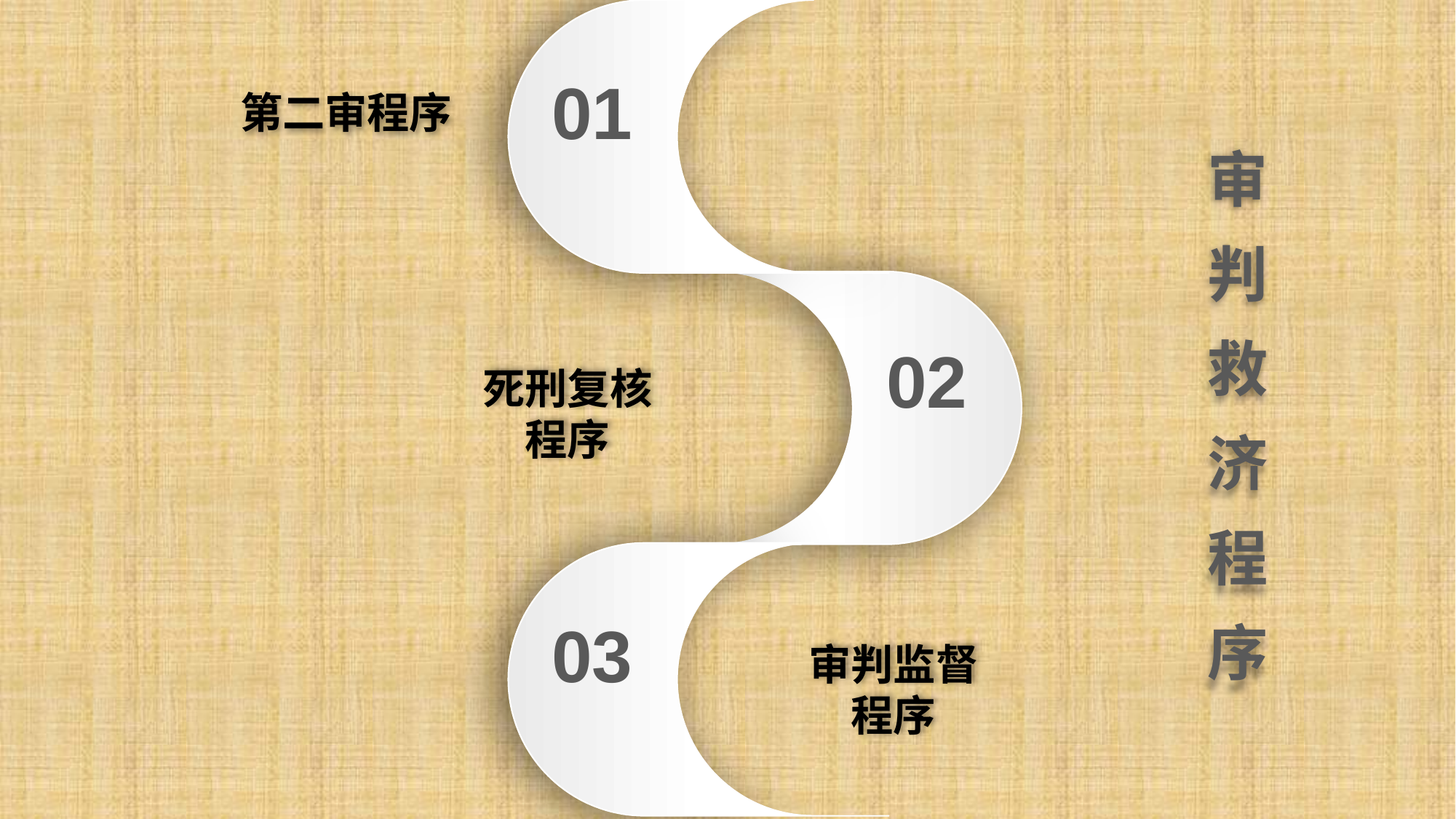

01
第二审程序

02
死刑复核程序
审判救济程序

03
审判监督程序